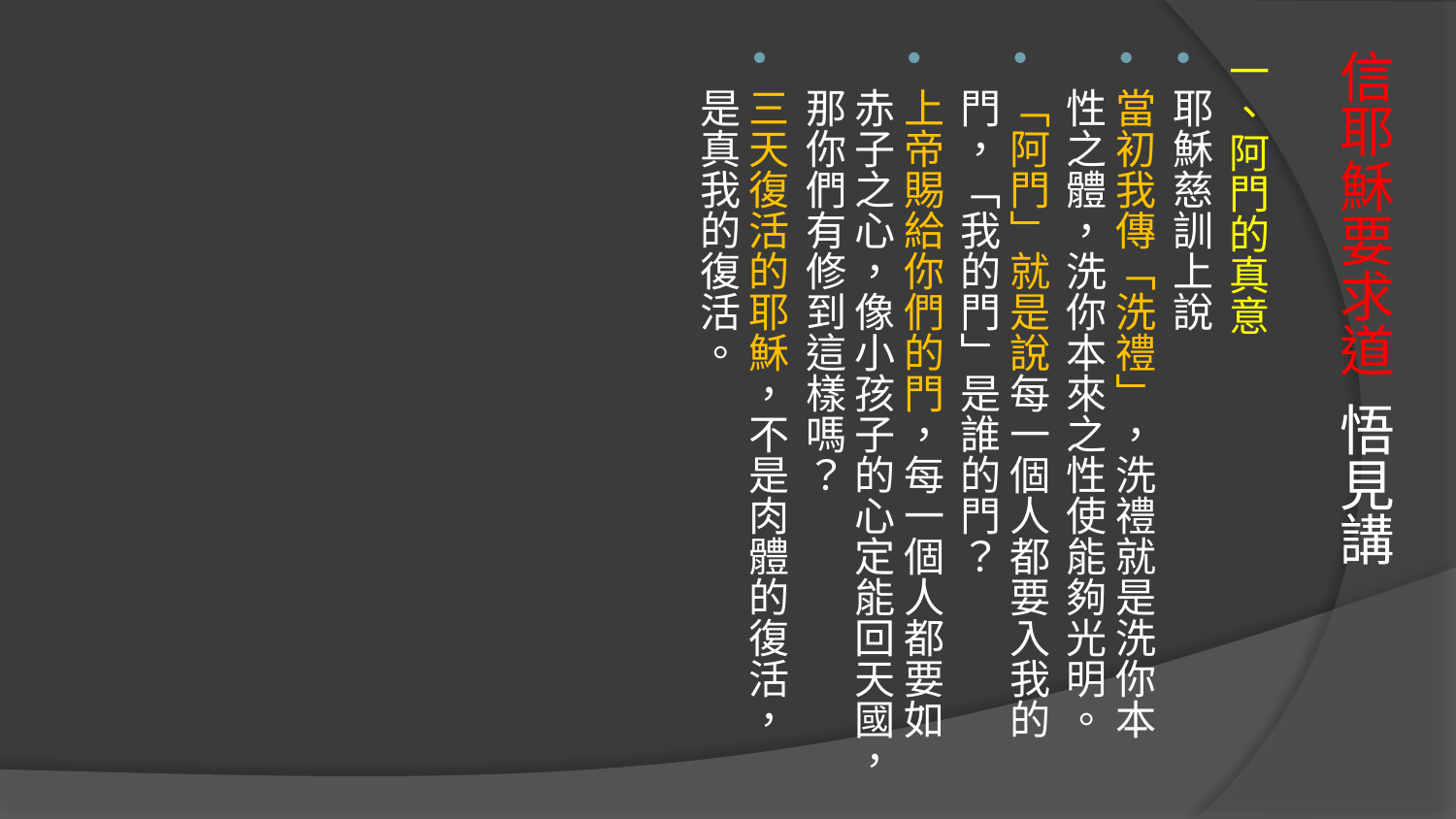

一、阿門的真意
耶穌慈訓上說
當初我傳「洗禮」，洗禮就是洗你本性之體，洗你本來之性使能夠光明。
「阿門」就是說每一個人都要入我的門，「我的門」是誰的門？
上帝賜給你們的門，每一個人都要如赤子之心，像小孩子的心定能回天國，那你們有修到這樣嗎？
三天復活的耶穌，不是肉體的復活，是真我的復活。

# 信耶穌要求道  悟見講